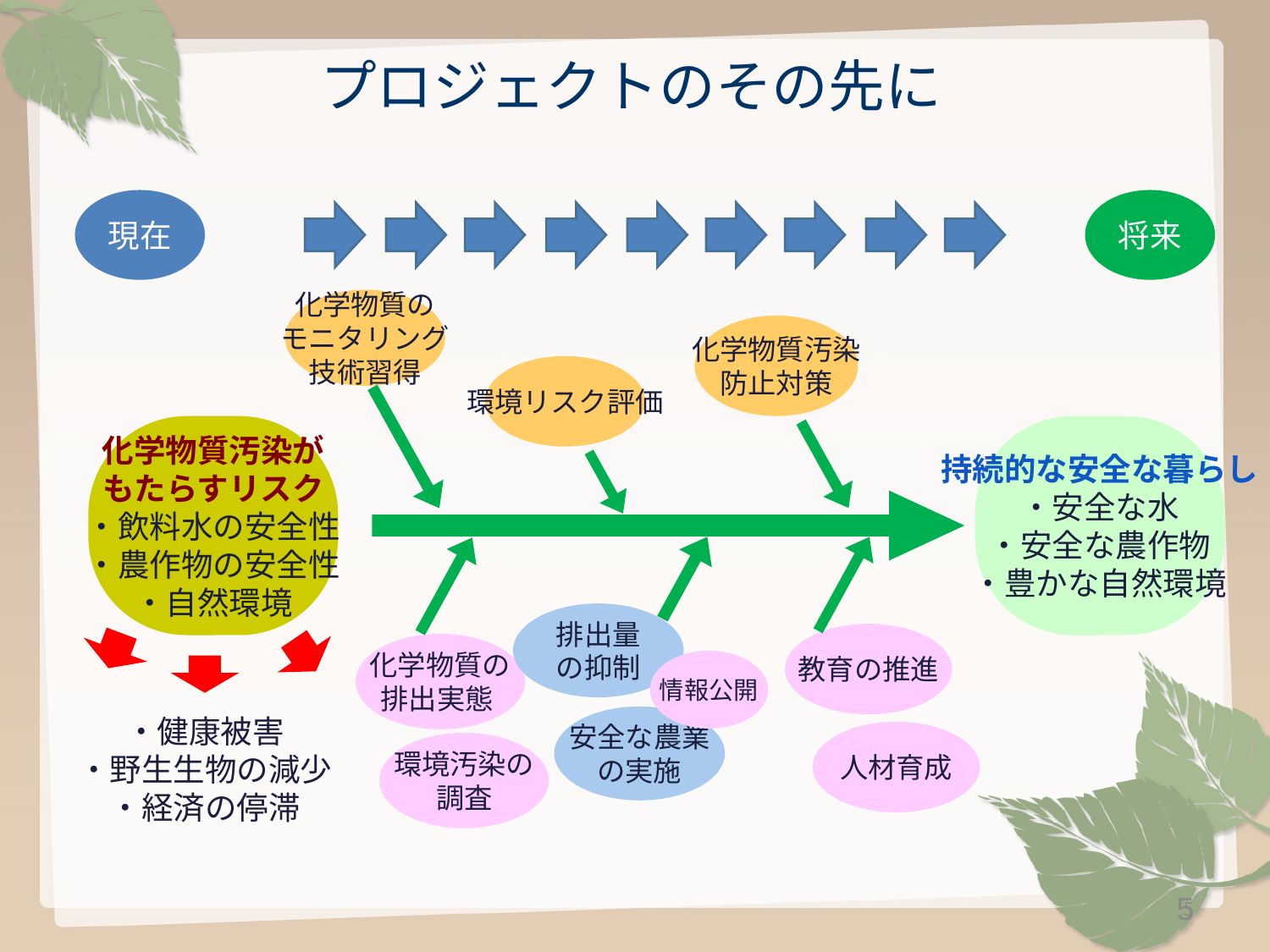

プロジェクトのその先に
現在
将来

化学物質の
モニタリング
技術習得

化学物質汚染
防止対策

環境リスク評価

化学物質汚染が
もたらすリスク
・飲料水の安全性
・農作物の安全性
・自然環境
持続的な安全な暮らし
・安全な水
・安全な農作物
・豊かな自然環境

化学物質の
排出実態
環境汚染の
調査

排出量
の抑制
安全な農業
の実施

教育の推進
人材育成

情報公開
・健康被害
・野生生物の減少
・経済の停滞
5
5